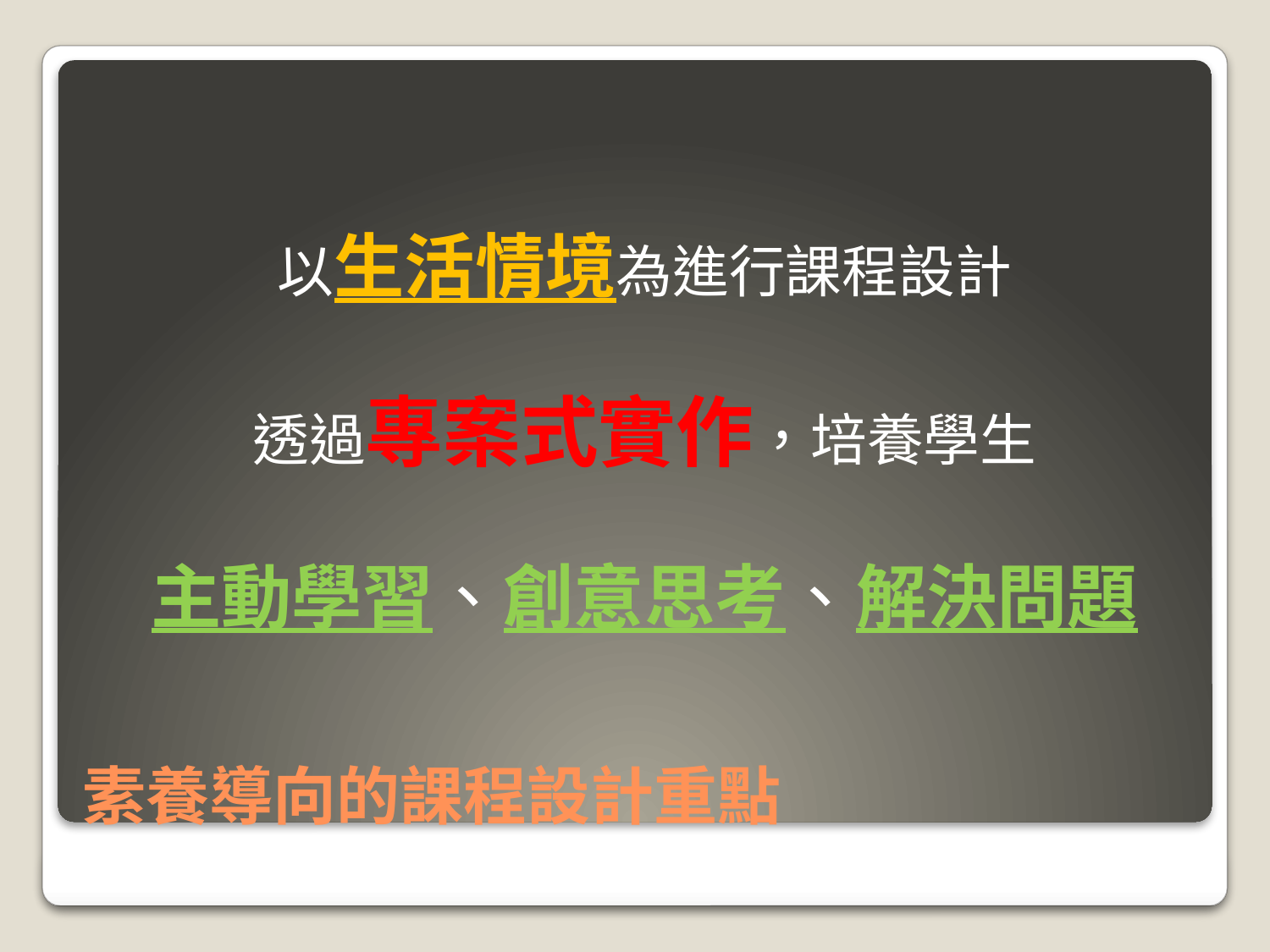

以生活情境為進行課程設計

透過專案式實作，培養學生

主動學習、創意思考、解決問題
# 素養導向的課程設計重點